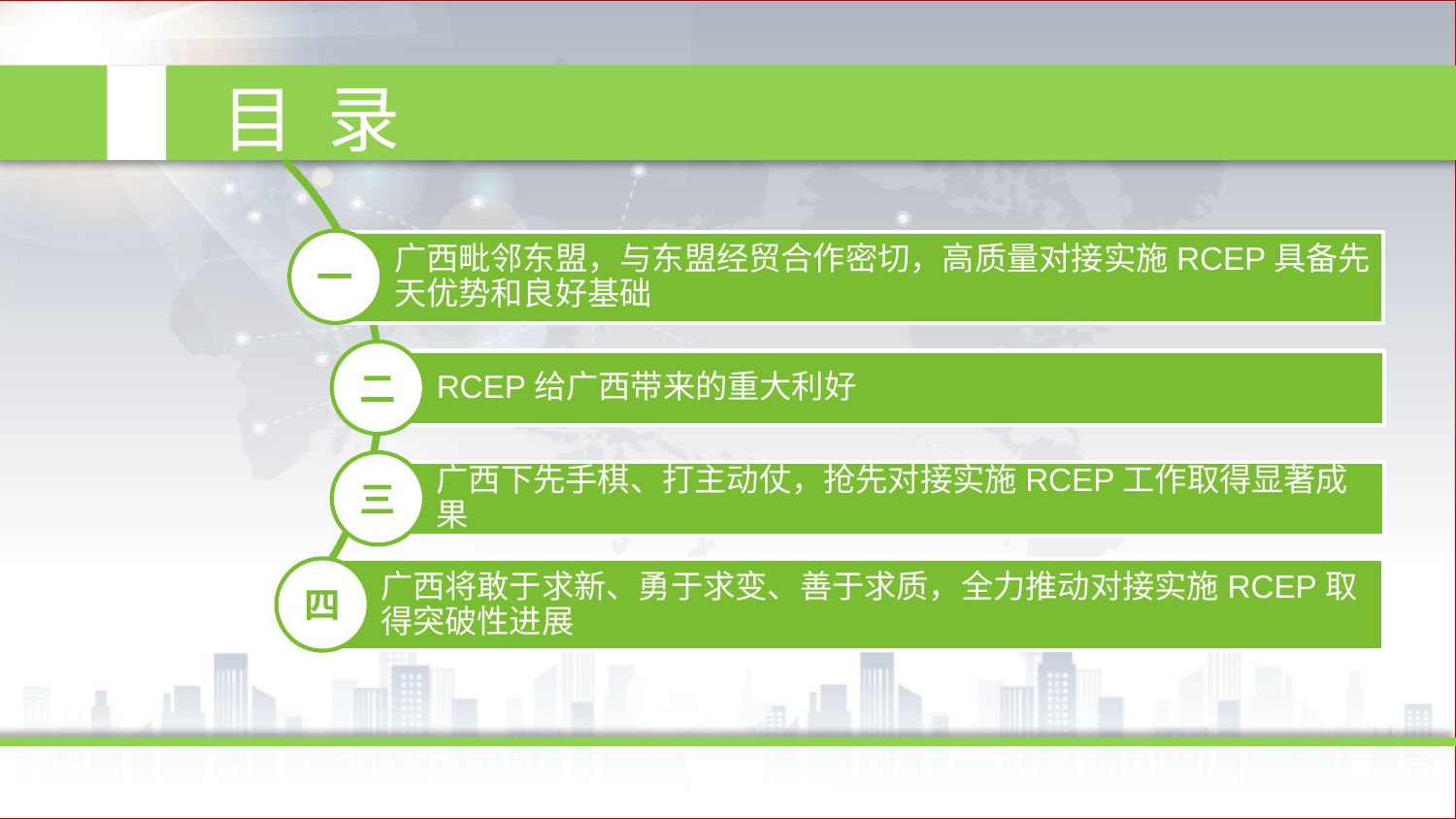

目  录

一
广西毗邻东盟，与东盟经贸合作密切，高质量对接实施RCEP具备先天优势和良好基础

二
RCEP给广西带来的重大利好

三
广西下先手棋、打主动仗，抢先对接实施RCEP工作取得显著成果

四
广西将敢于求新、勇于求变、善于求质，全力推动对接实施RCEP取得突破性进展